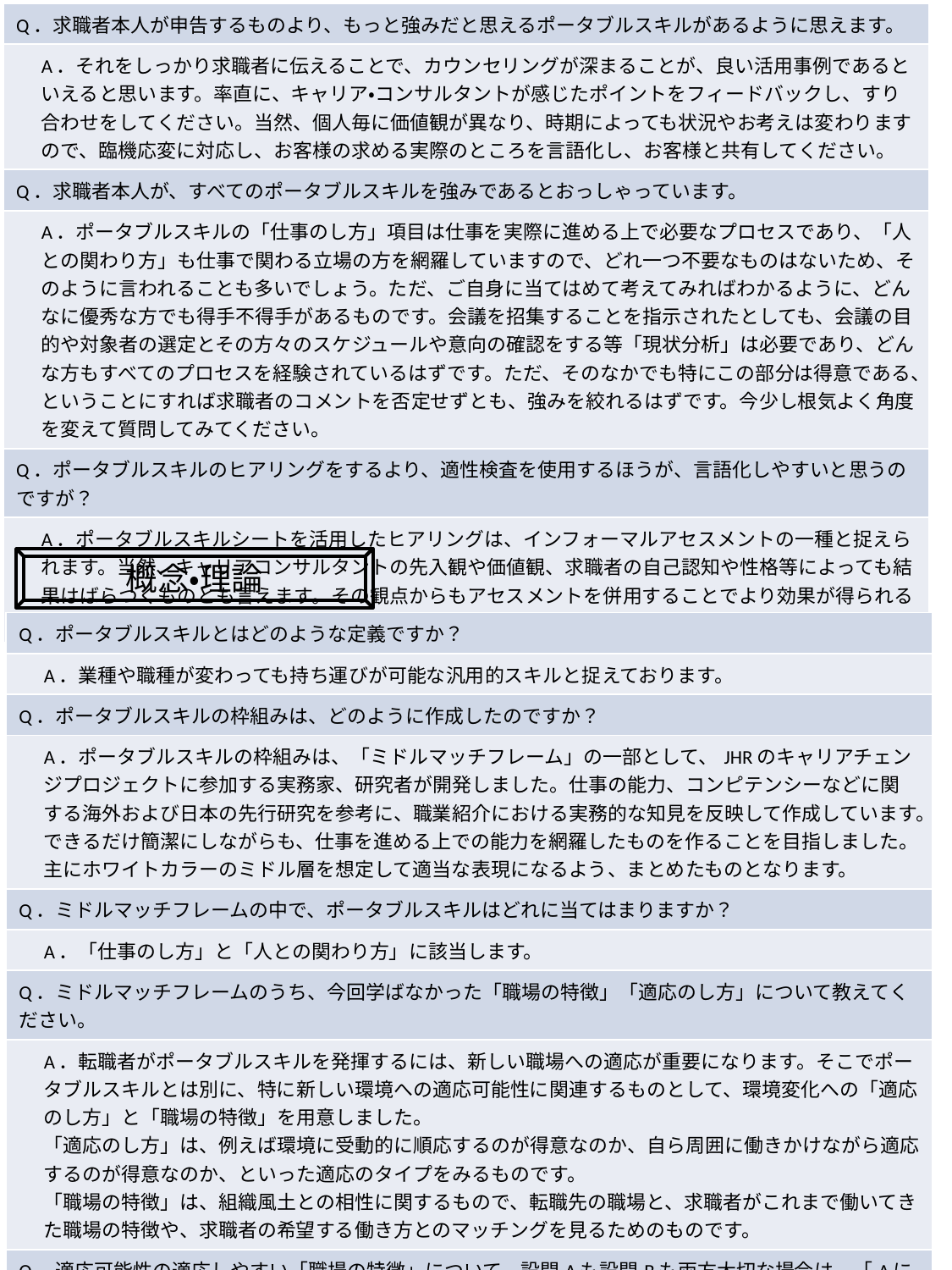

| Q．求職者本人が申告するものより、もっと強みだと思えるポータブルスキルがあるように思えます。 |
| --- |
| A．それをしっかり求職者に伝えることで、カウンセリングが深まることが、良い活用事例であるといえると思います。率直に、キャリア・コンサルタントが感じたポイントをフィードバックし、すり合わせをしてください。当然、個人毎に価値観が異なり、時期によっても状況やお考えは変わりますので、臨機応変に対応し、お客様の求める実際のところを言語化し、お客様と共有してください。 |
| Q．求職者本人が、すべてのポータブルスキルを強みであるとおっしゃっています。 |
| A．ポータブルスキルの「仕事のし方」項目は仕事を実際に進める上で必要なプロセスであり、「人との関わり方」も仕事で関わる立場の方を網羅していますので、どれ一つ不要なものはないため、そのように言われることも多いでしょう。ただ、ご自身に当てはめて考えてみればわかるように、どんなに優秀な方でも得手不得手があるものです。会議を招集することを指示されたとしても、会議の目的や対象者の選定とその方々のスケジュールや意向の確認をする等「現状分析」は必要であり、どんな方もすべてのプロセスを経験されているはずです。ただ、そのなかでも特にこの部分は得意である、ということにすれば求職者のコメントを否定せずとも、強みを絞れるはずです。今少し根気よく角度を変えて質問してみてください。 |
| Q．ポータブルスキルのヒアリングをするより、適性検査を使用するほうが、言語化しやすいと思うのですが？ |
| A．ポータブルスキルシートを活用したヒアリングは、インフォーマルアセスメントの一種と捉えられます。当然、キャリアコンサルタントの先入観や価値観、求職者の自己認知や性格等によっても結果はばらつくものとも言えます。その観点からもアセスメントを併用することでより効果が得られる場合も多分にあると思われます。 |
概念・理論
| Q．ポータブルスキルとはどのような定義ですか？ |
| --- |
| A．業種や職種が変わっても持ち運びが可能な汎用的スキルと捉えております。 |
| Q．ポータブルスキルの枠組みは、どのように作成したのですか？ |
| A．ポータブルスキルの枠組みは、「ミドルマッチフレーム」の一部として、JHRのキャリアチェンジプロジェクトに参加する実務家、研究者が開発しました。仕事の能力、コンピテンシーなどに関する海外および日本の先行研究を参考に、職業紹介における実務的な知見を反映して作成しています。できるだけ簡潔にしながらも、仕事を進める上での能力を網羅したものを作ることを目指しました。主にホワイトカラーのミドル層を想定して適当な表現になるよう、まとめたものとなります。 |
| Q．ミドルマッチフレームの中で、ポータブルスキルはどれに当てはまりますか？ |
| A．「仕事のし方」と「人との関わり方」に該当します。 |
| Q．ミドルマッチフレームのうち、今回学ばなかった「職場の特徴」「適応のし方」について教えてください。 |
| A．転職者がポータブルスキルを発揮するには、新しい職場への適応が重要になります。そこでポータブルスキルとは別に、特に新しい環境への適応可能性に関連するものとして、環境変化への「適応のし方」と「職場の特徴」を用意しました。 「適応のし方」は、例えば環境に受動的に順応するのが得意なのか、自ら周囲に働きかけながら適応するのが得意なのか、といった適応のタイプをみるものです。 「職場の特徴」は、組織風土との相性に関するもので、転職先の職場と、求職者がこれまで働いてきた職場の特徴や、求職者の希望する働き方とのマッチングを見るためのものです。 |
| Q．適応可能性の適応しやすい「職場の特徴」について、設問Aも設問Bも両方大切な場合は、「Aに近い」と「Bに近い」の両方に○をつけてもよいでしょうか？ |
| A．適応しやすい「職場の特徴」は、どちらか寄りになるように設計されていますが、もちろんそれに当てはまらない場合もあります。どちらも同程度に重要な場合は、両方に○を付けていただいて結構です。どちらでもよい場合には、中心に○を付けてください。 |